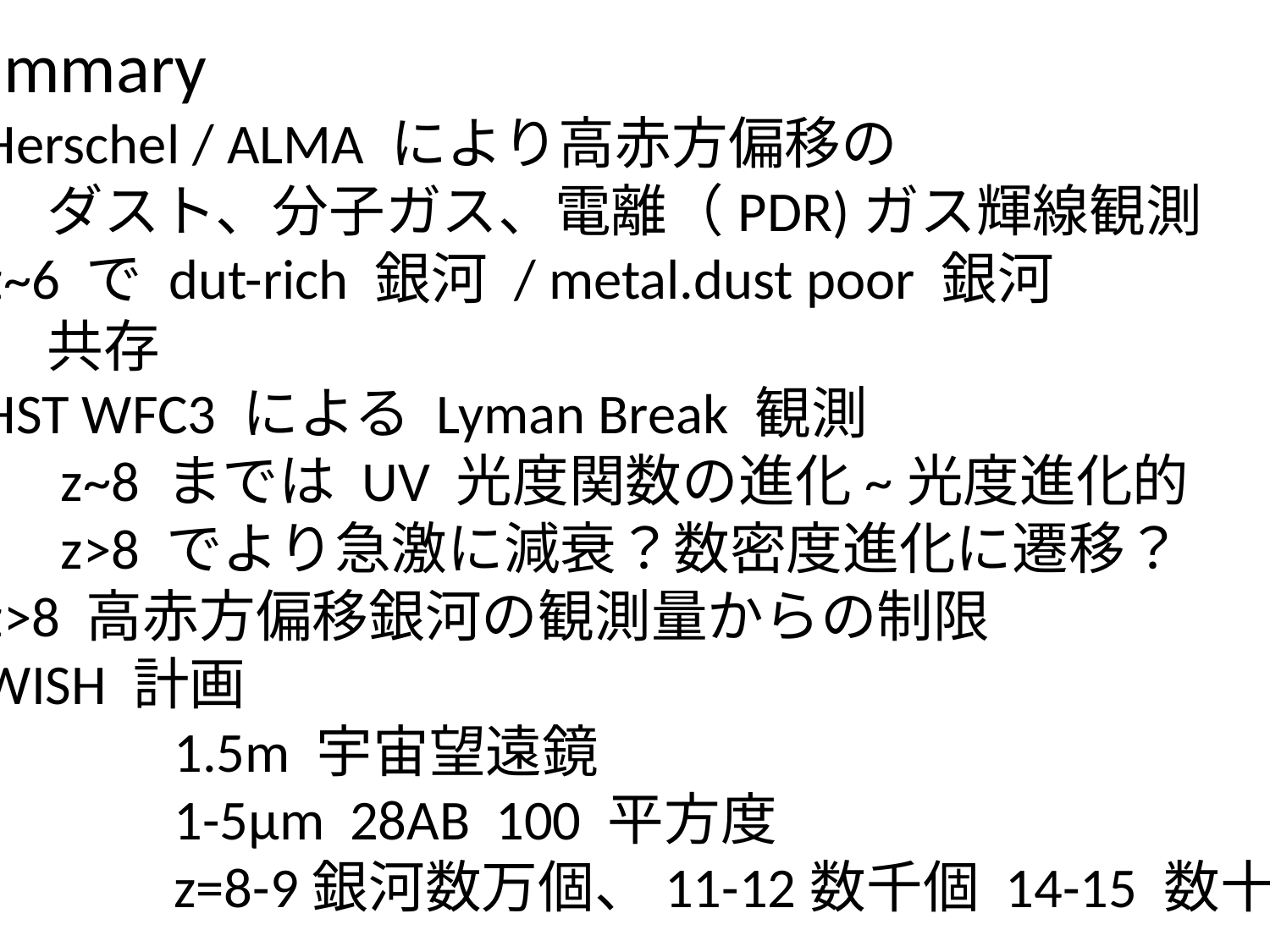

Summary
● Herschel / ALMA により高赤方偏移の
　　ダスト、分子ガス、電離（PDR)ガス輝線観測
● z~6 で dut-rich 銀河 / metal.dust poor 銀河
　　共存
● HST WFC3 による Lyman Break 観測
　　z~8 までは UV 光度関数の進化~光度進化的
　　z>8 でより急激に減衰？数密度進化に遷移？
● z>8 高赤方偏移銀河の観測量からの制限
● WISH 計画
　　　　1.5m 宇宙望遠鏡
　　　　1-5μm  28AB  100 平方度
　　　　z=8-9銀河数万個、11-12数千個 14-15 数十個